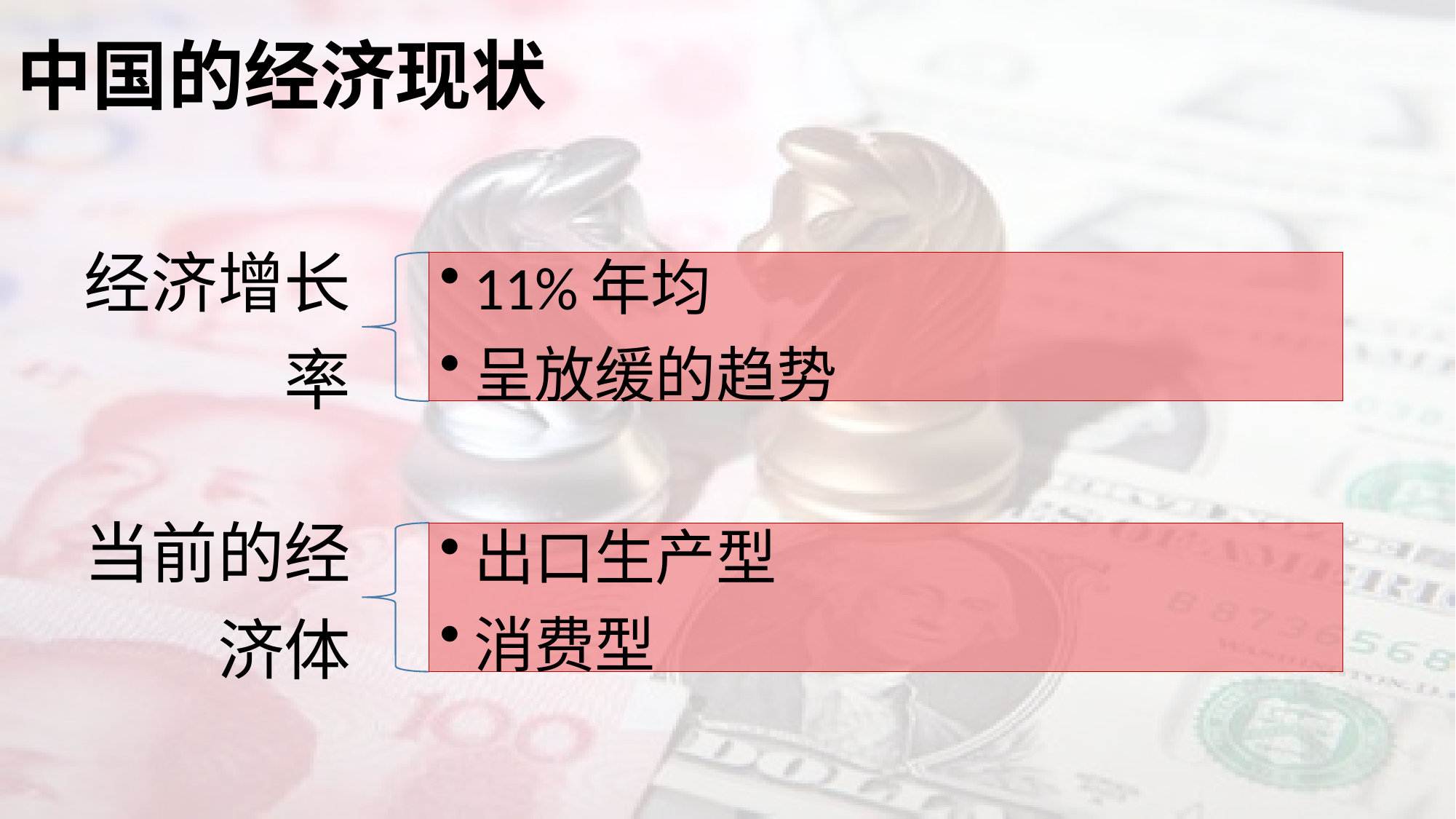

# 中国的经济现状
经济增长率
11%年均
当前的经济体
出口生产型
呈放缓的趋势
消费型